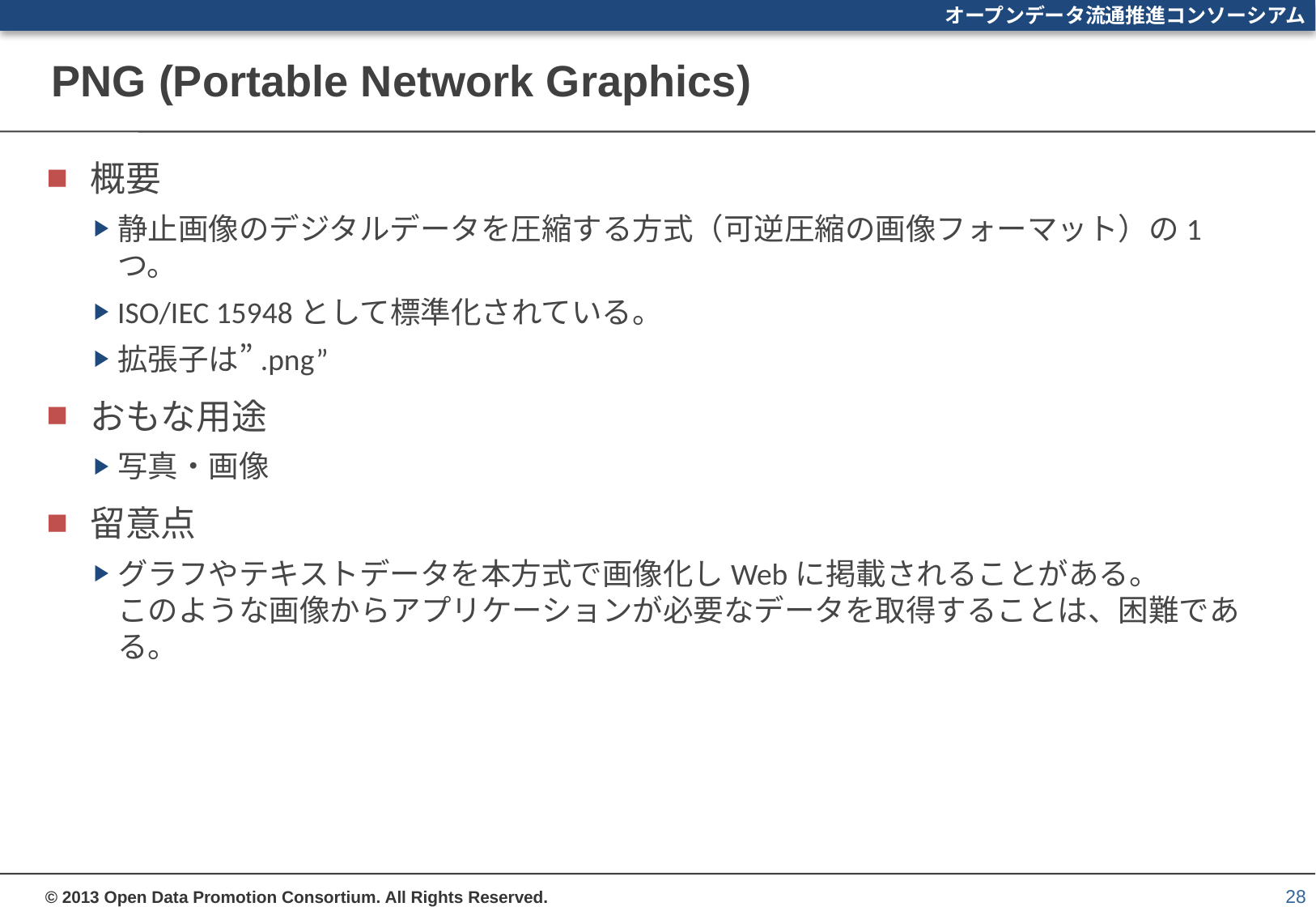

# PNG (Portable Network Graphics)
概要
静止画像のデジタルデータを圧縮する方式（可逆圧縮の画像フォーマット）の1つ。
ISO/IEC 15948として標準化されている。
拡張子は”.png”
おもな用途
写真・画像
留意点
グラフやテキストデータを本方式で画像化しWebに掲載されることがある。
このような画像からアプリケーションが必要なデータを取得することは、困難である。
28